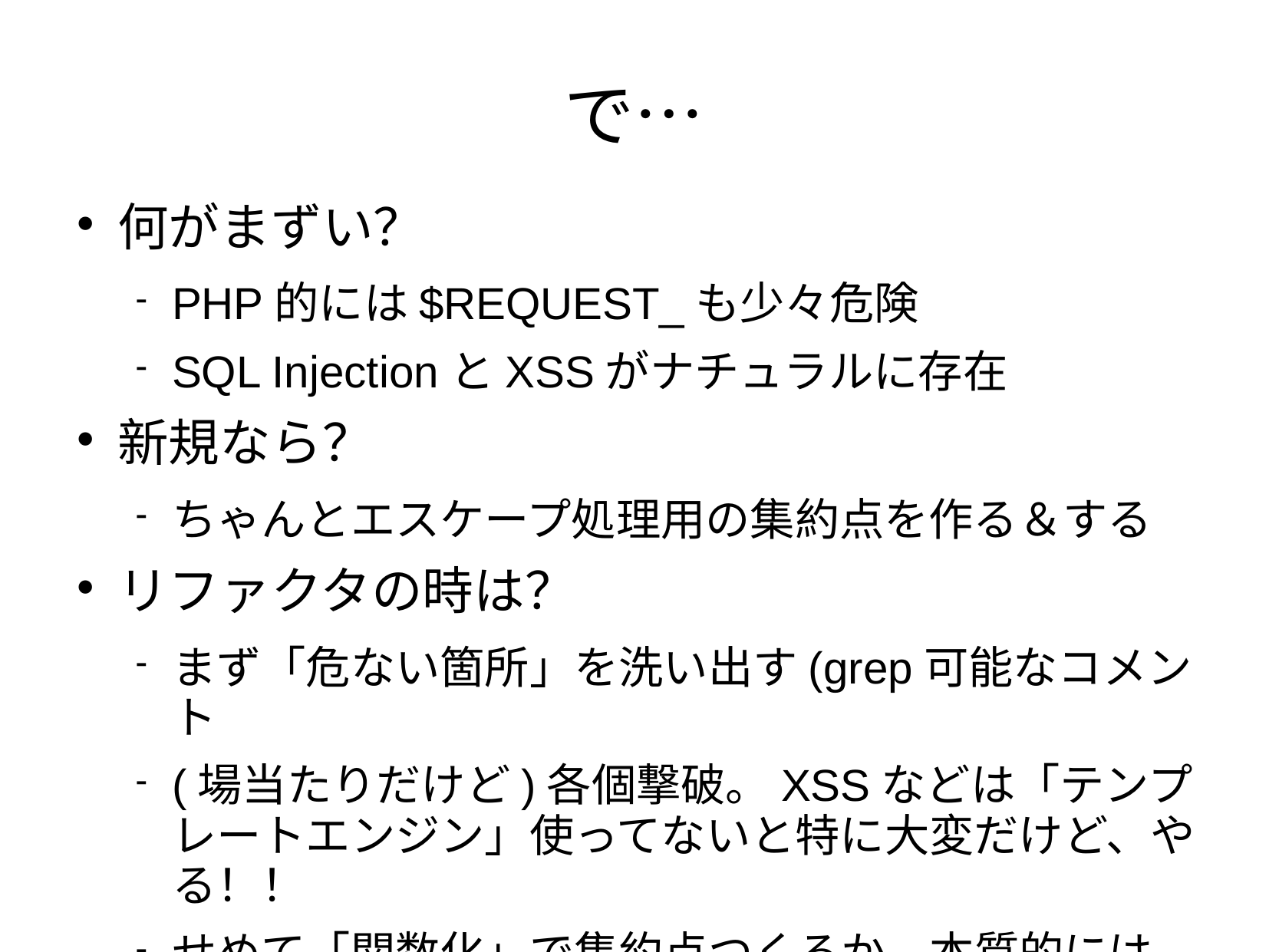

# で…
何がまずい？
PHP的には$REQUEST_も少々危険
SQL InjectionとXSSがナチュラルに存在
新規なら？
ちゃんとエスケープ処理用の集約点を作る＆する
リファクタの時は？
まず「危ない箇所」を洗い出す(grep可能なコメント
(場当たりだけど)各個撃破。XSSなどは「テンプレートエンジン」使ってないと特に大変だけど、やる！！
せめて「関数化」で集約点つくるか、本質的には、全体的に設計をやりなおす